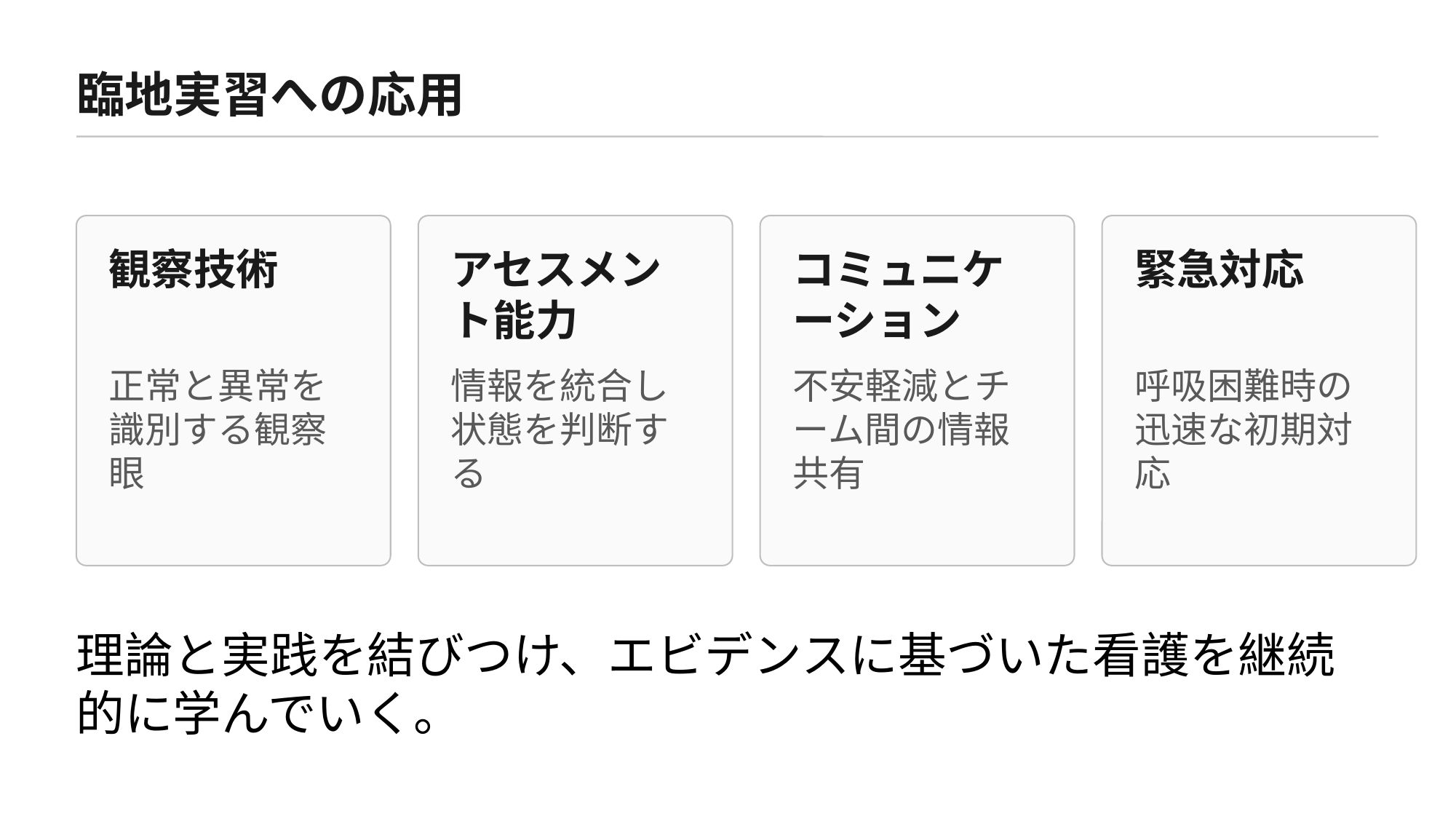

臨地実習への応用

観察技術
アセスメント能力
コミュニケーション
緊急対応
正常と異常を識別する観察眼
情報を統合し状態を判断する
不安軽減とチーム間の情報共有
呼吸困難時の迅速な初期対応
理論と実践を結びつけ、エビデンスに基づいた看護を継続的に学んでいく。